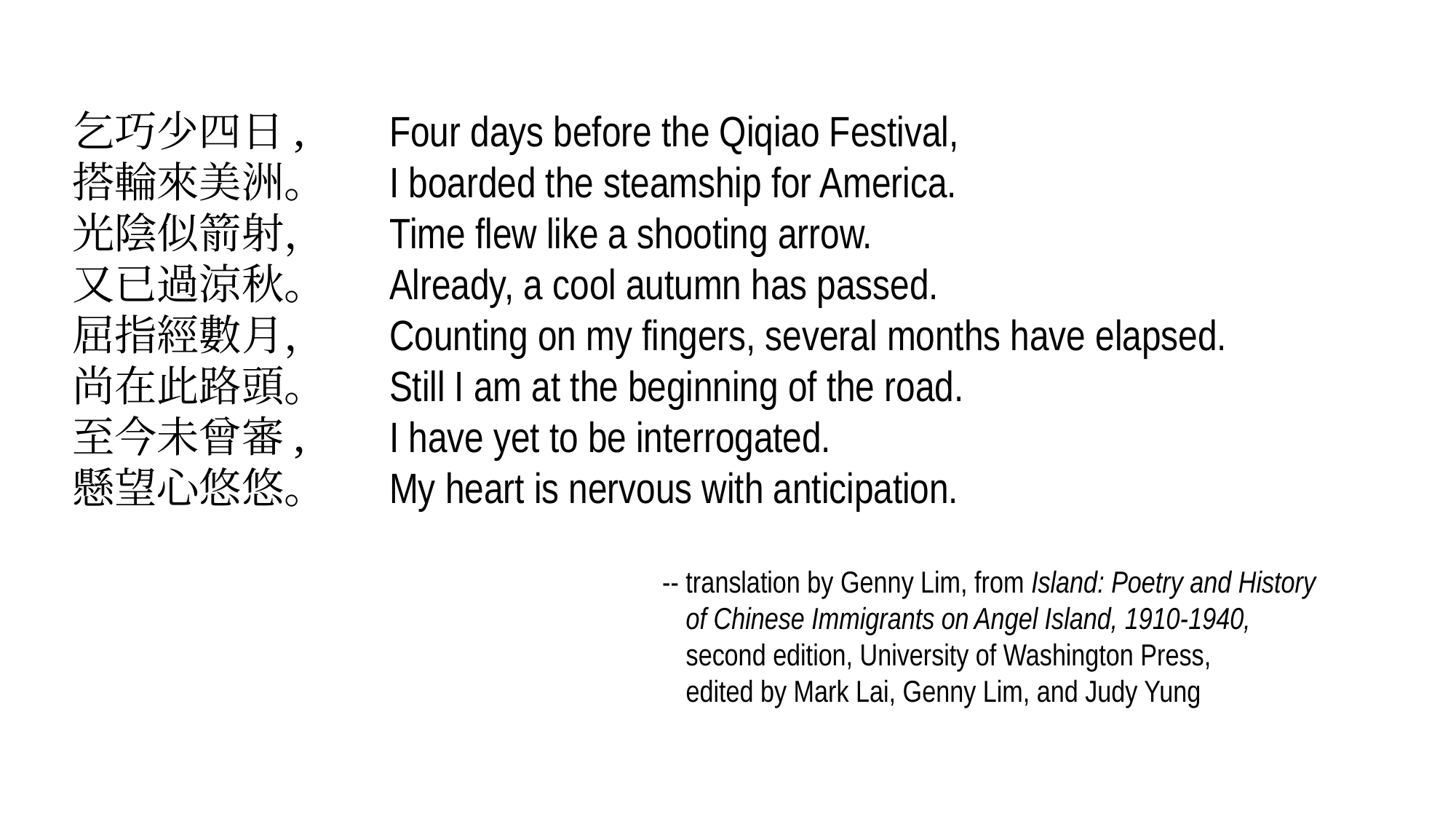

乞巧少四日,
搭輪來美洲。
光陰似箭射，
又已過涼秋。
屈指經數月，
尚在此路頭。
至今未曾審,
懸望心悠悠。
Four days before the Qiqiao Festival,
I boarded the steamship for America.
Time flew like a shooting arrow.
Already, a cool autumn has passed.
Counting on my fingers, several months have elapsed.
Still I am at the beginning of the road.
I have yet to be interrogated.
My heart is nervous with anticipation.

-- translation by Genny Lim, from Island: Poetry and History
-- of Chinese Immigrants on Angel Island, 1910-1940,
-- second edition, University of Washington Press,
-- edited by Mark Lai, Genny Lim, and Judy Yung